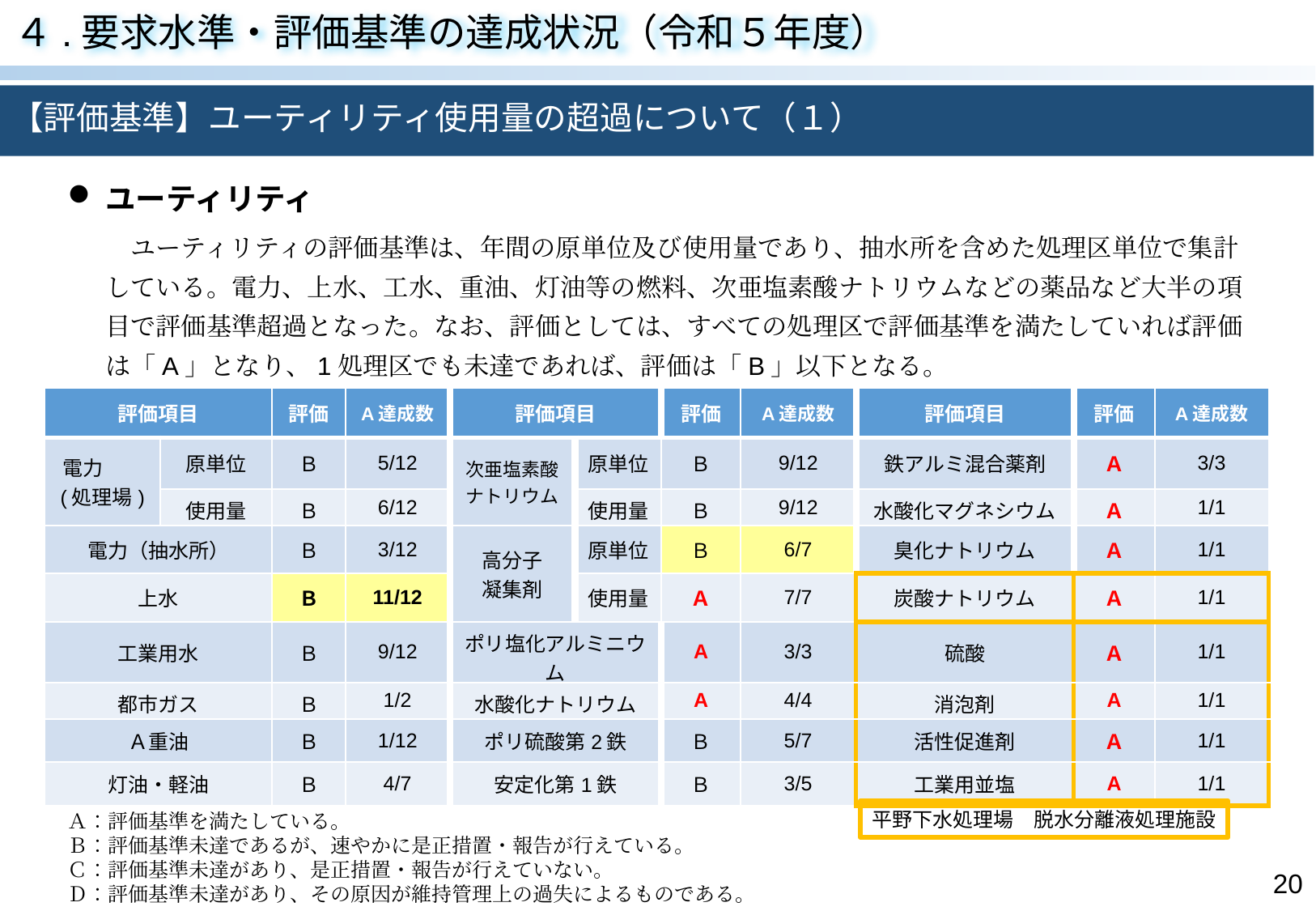

４.要求水準・評価基準の達成状況（令和５年度）
【評価基準】ユーティリティ使用量の超過について（１）
ユーティリティ
　ユーティリティの評価基準は、年間の原単位及び使用量であり、抽水所を含めた処理区単位で集計している。電力、上水、工水、重油、灯油等の燃料、次亜塩素酸ナトリウムなどの薬品など大半の項目で評価基準超過となった。なお、評価としては、すべての処理区で評価基準を満たしていれば評価は「A」となり、1処理区でも未達であれば、評価は「B」以下となる。
| 評価項目 |  | 評価 | A達成数 | 評価項目 |  | 評価 | A達成数 | 評価項目 | 評価 | A達成数 |
| --- | --- | --- | --- | --- | --- | --- | --- | --- | --- | --- |
| 電力 　(処理場) | 原単位 | Ｂ | 5/12 | 次亜塩素酸 ナトリウム | 原単位 | Ｂ | 9/12 | 鉄アルミ混合薬剤 | Ａ | 3/3 |
|  | 使用量 | Ｂ | 6/12 |  | 使用量 | Ｂ | 9/12 | 水酸化マグネシウム | Ａ | 1/1 |
| 電力（抽水所） |  | Ｂ | 3/12 | 高分子 凝集剤 | 原単位 | Ｂ | 6/7 | 臭化ナトリウム | Ａ | 1/1 |
| 上水 |  | Ｂ | 11/12 |  | 使用量 | Ａ | 7/7 | 炭酸ナトリウム | Ａ | 1/1 |
| 工業用水 |  | Ｂ | 9/12 | ポリ塩化アルミニウム |  | A | 3/3 | 硫酸 | Ａ | 1/1 |
| 都市ガス |  | Ｂ | 1/2 | 水酸化ナトリウム |  | A | 4/4 | 消泡剤 | A | 1/1 |
| Ａ重油 |  | Ｂ | 1/12 | ポリ硫酸第2鉄 |  | Ｂ | 5/7 | 活性促進剤 | Ａ | 1/1 |
| 灯油・軽油 |  | Ｂ | 4/7 | 安定化第1鉄 |  | Ｂ | 3/5 | 工業用並塩 | A | 1/1 |
平野下水処理場　脱水分離液処理施設
Ａ：評価基準を満たしている。
Ｂ：評価基準未達であるが、速やかに是正措置・報告が行えている。
Ｃ：評価基準未達があり、是正措置・報告が行えていない。
Ｄ：評価基準未達があり、その原因が維持管理上の過失によるものである。
20